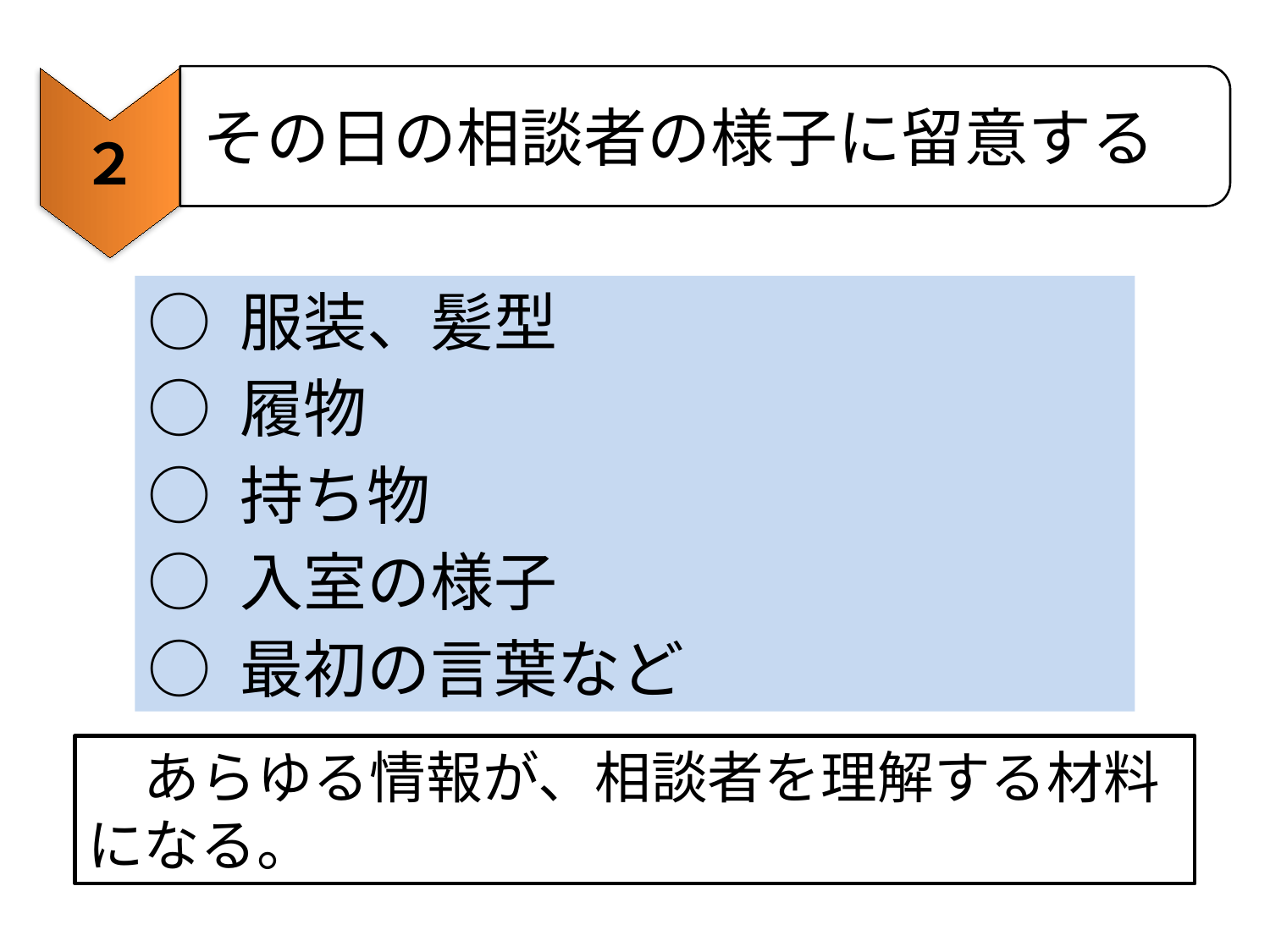

２
その日の相談者の様子に留意する

○ 服装、髪型
○ 履物
○ 持ち物
○ 入室の様子
○ 最初の言葉など
　あらゆる情報が、相談者を理解する材料になる。